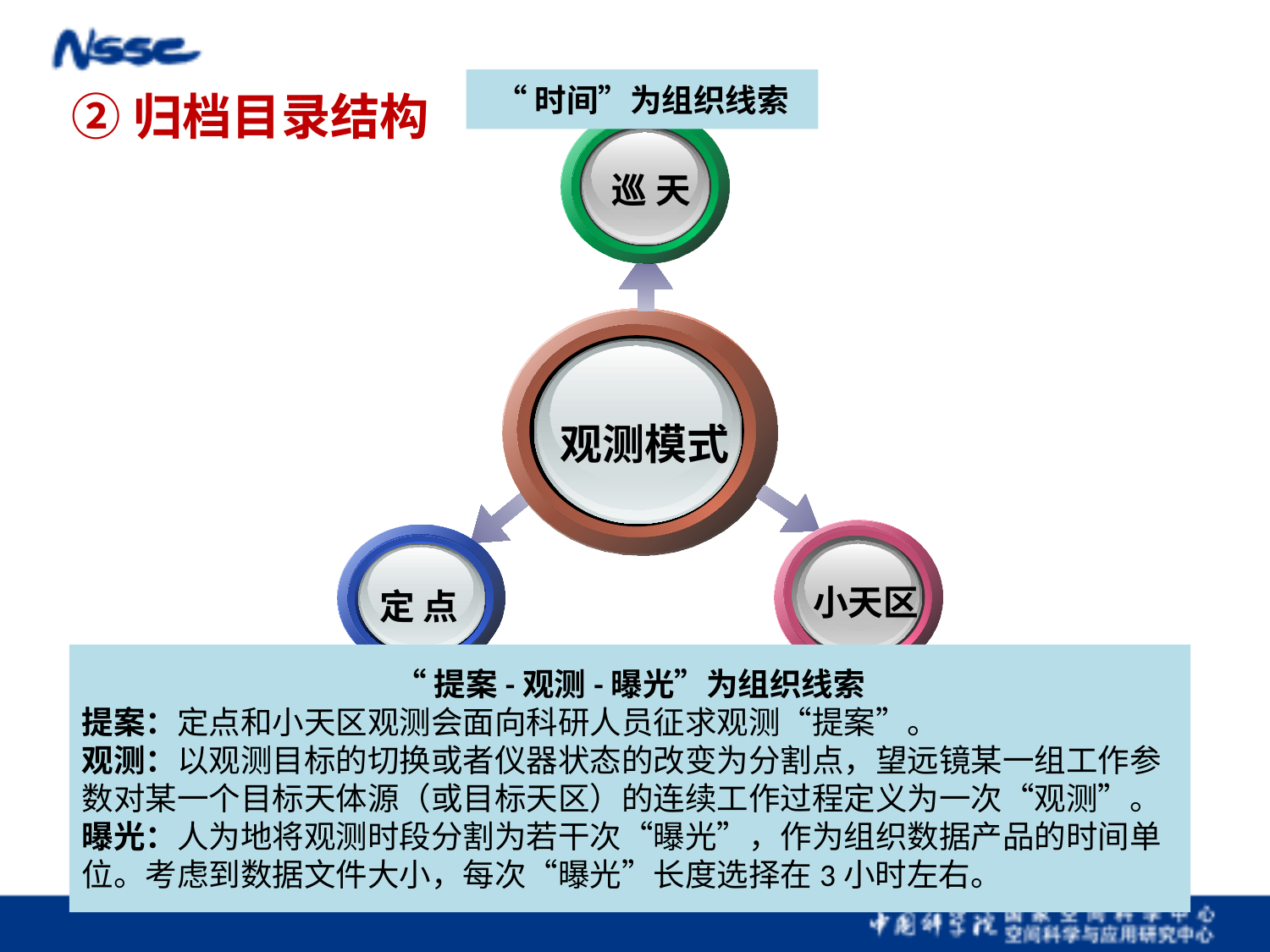

“时间”为组织线索
②归档目录结构

巡 天

观测模式

小天区

定 点
“提案-观测-曝光”为组织线索
提案：定点和小天区观测会面向科研人员征求观测“提案”。
观测：以观测目标的切换或者仪器状态的改变为分割点，望远镜某一组工作参数对某一个目标天体源（或目标天区）的连续工作过程定义为一次“观测”。
曝光：人为地将观测时段分割为若干次“曝光”，作为组织数据产品的时间单位。考虑到数据文件大小，每次“曝光”长度选择在3小时左右。